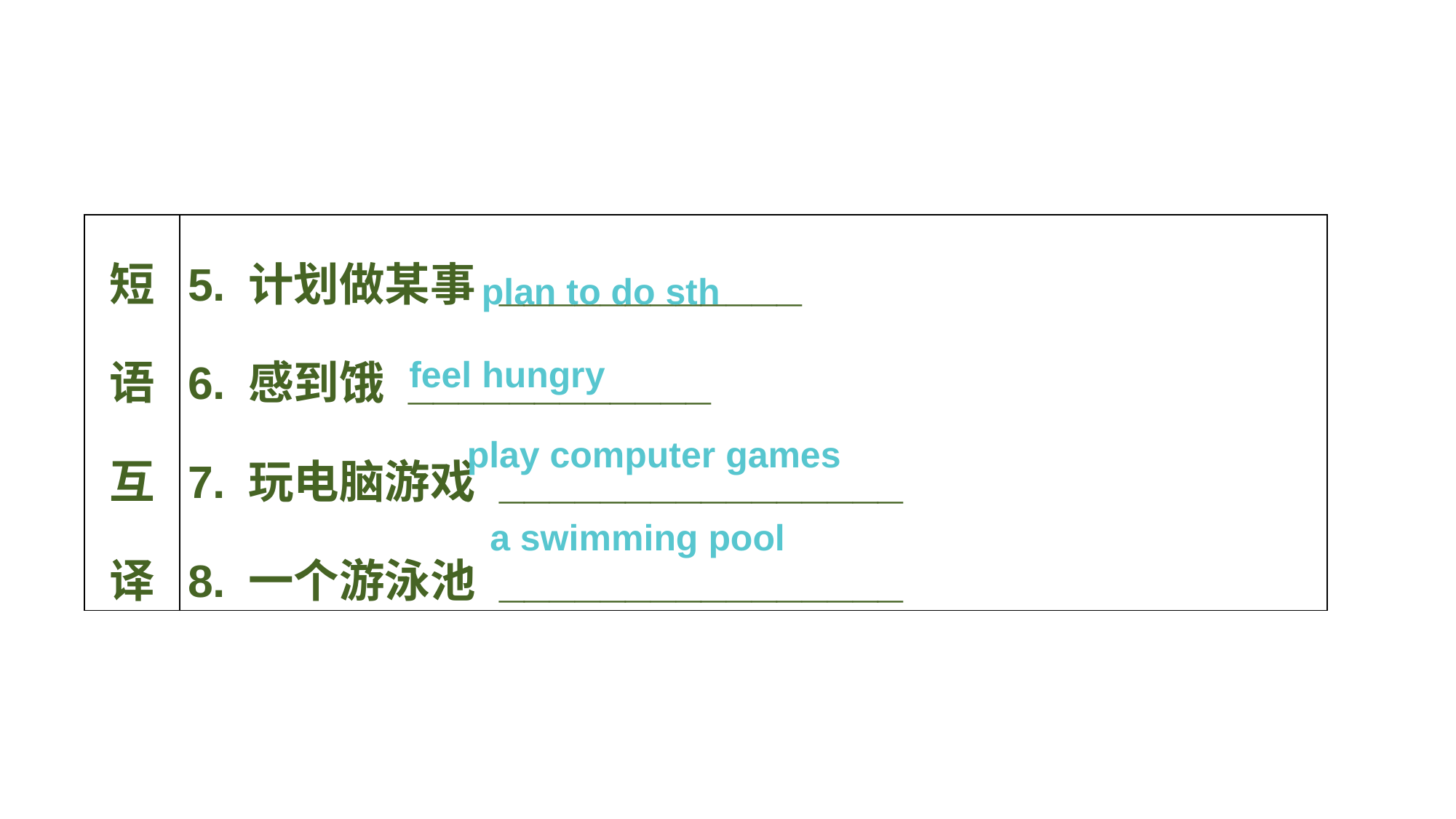

| 短语互译 | 5. 计划做某事 \_\_\_\_\_\_\_\_\_\_\_\_ 6. 感到饿 \_\_\_\_\_\_\_\_\_\_\_\_ 7. 玩电脑游戏 \_\_\_\_\_\_\_\_\_\_\_\_\_\_\_\_ 8. 一个游泳池 \_\_\_\_\_\_\_\_\_\_\_\_\_\_\_\_ |
| --- | --- |
plan to do sth
feel hungry
play computer games
a swimming pool